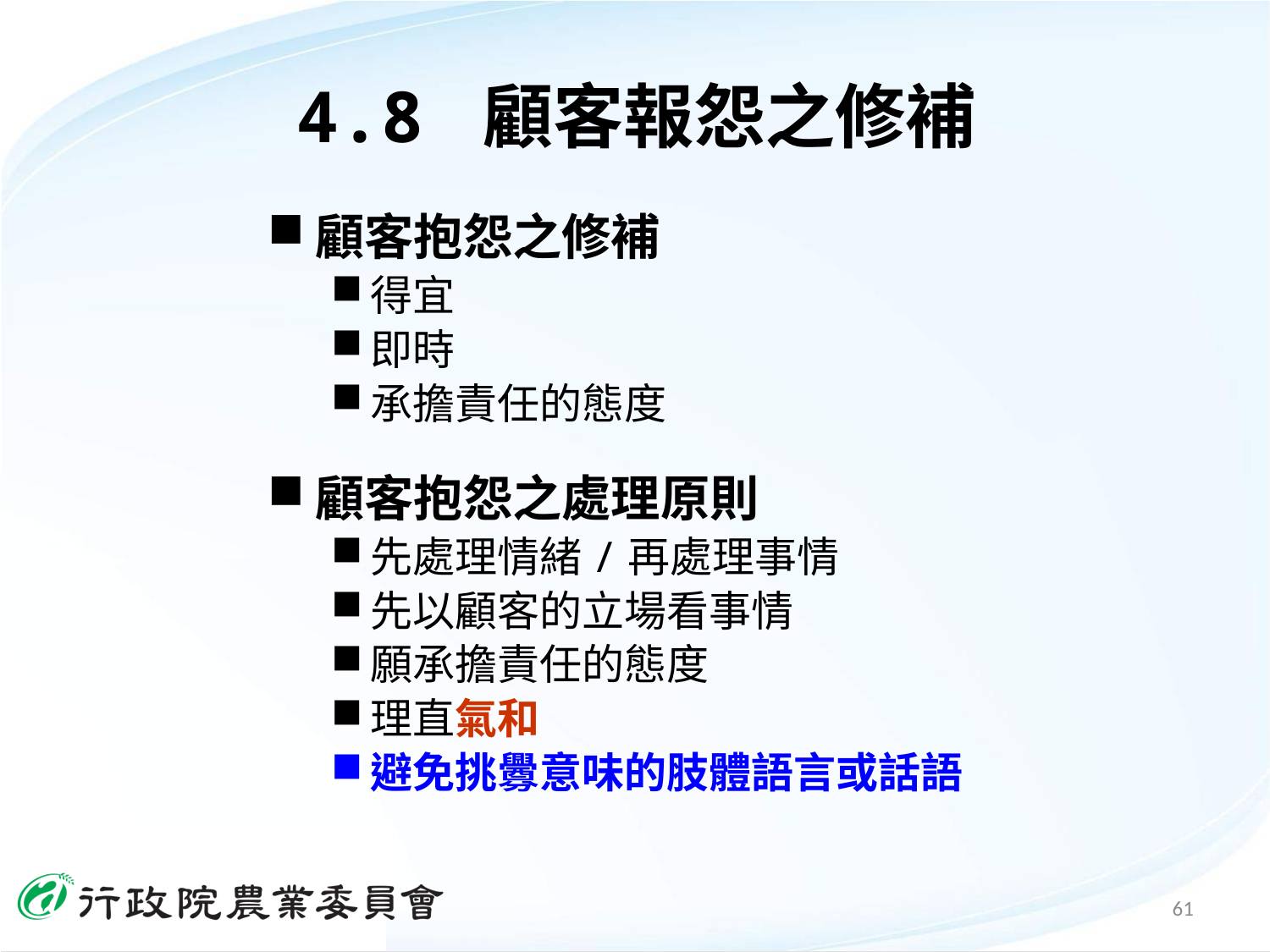

# 4.8 顧客報怨之修補
顧客抱怨之修補
得宜
即時
承擔責任的態度

顧客抱怨之處理原則
先處理情緒/再處理事情
先以顧客的立場看事情
願承擔責任的態度
理直氣和
避免挑釁意味的肢體語言或話語

61